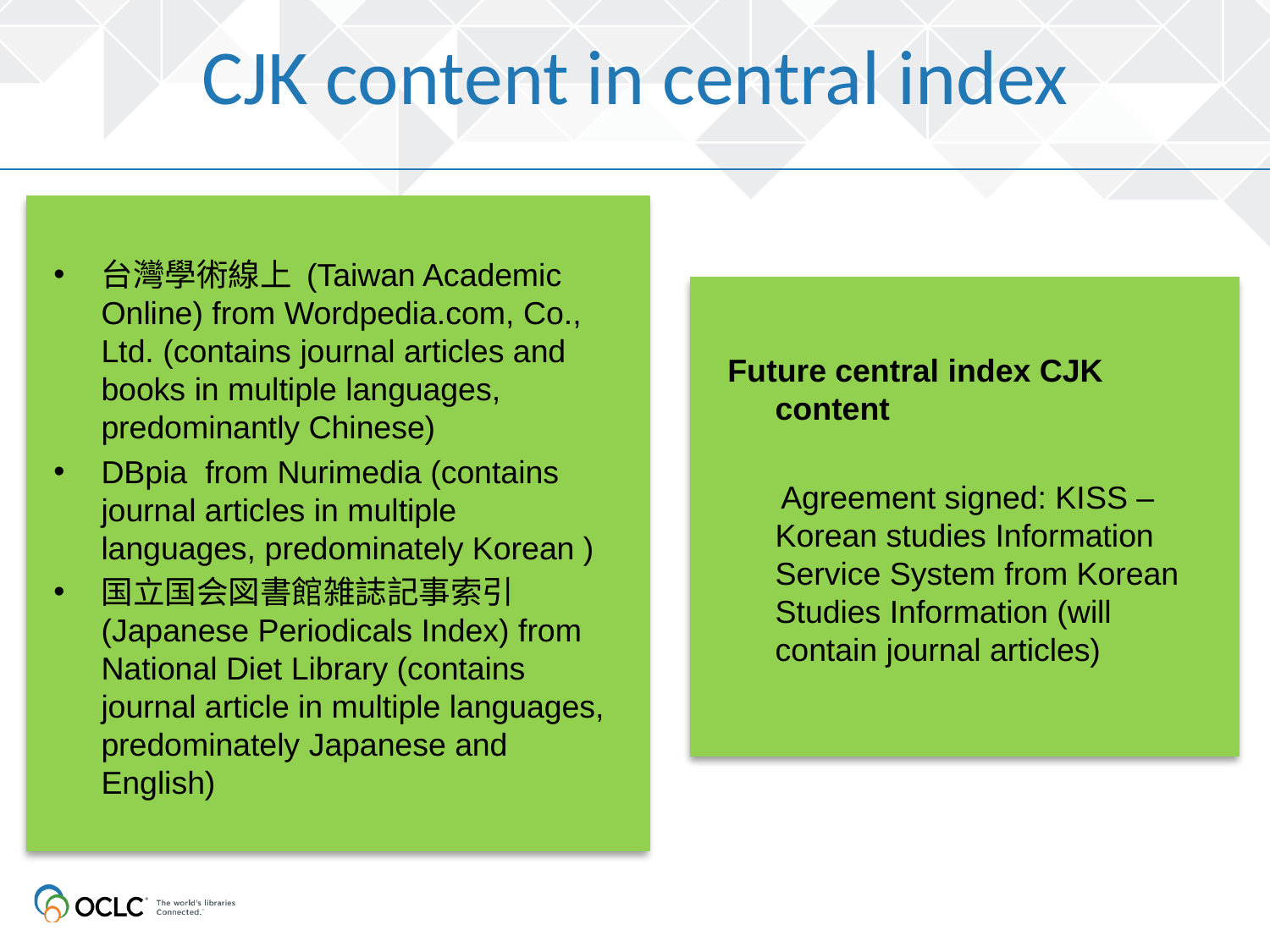

# CJK content in central index

台灣學術線上 (Taiwan Academic Online) from Wordpedia.com, Co., Ltd. (contains journal articles and books in multiple languages, predominantly Chinese)
DBpia  from Nurimedia (contains journal articles in multiple languages, predominately Korean )
国立国会図書館雑誌記事索引 (Japanese Periodicals Index) from National Diet Library (contains journal article in multiple languages, predominately Japanese and English)

Future central index CJK content

      Agreement signed: KISS – Korean studies Information Service System from Korean Studies Information (will contain journal articles)